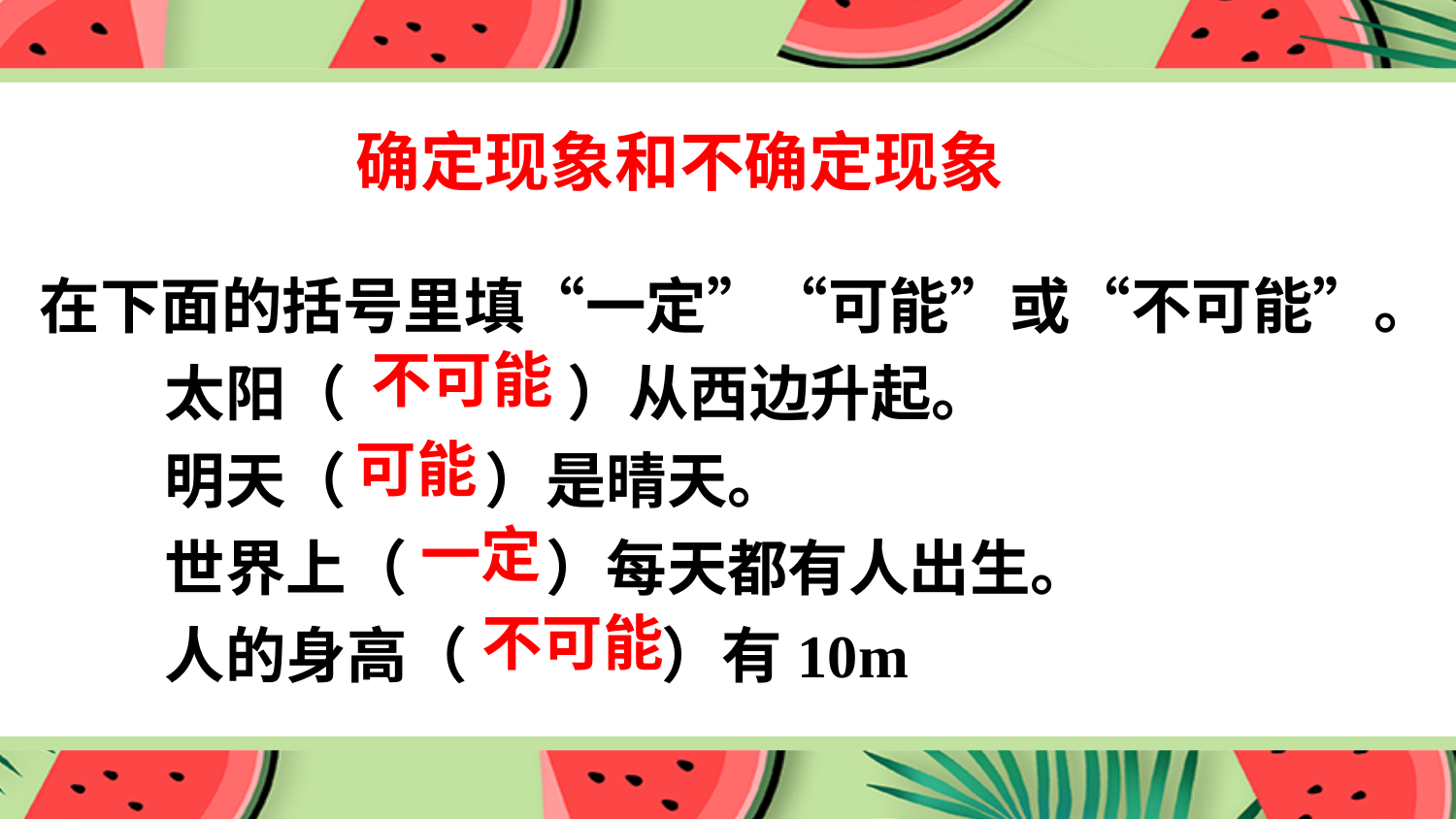

确定现象和不确定现象
在下面的括号里填“一定”“可能”或“不可能”。
        太阳（                ）从西边升起。
        明天（          ）是晴天。
        世界上（          ）每天都有人出生。
        人的身高（              ）有10m
不可能
可能
一定
不可能